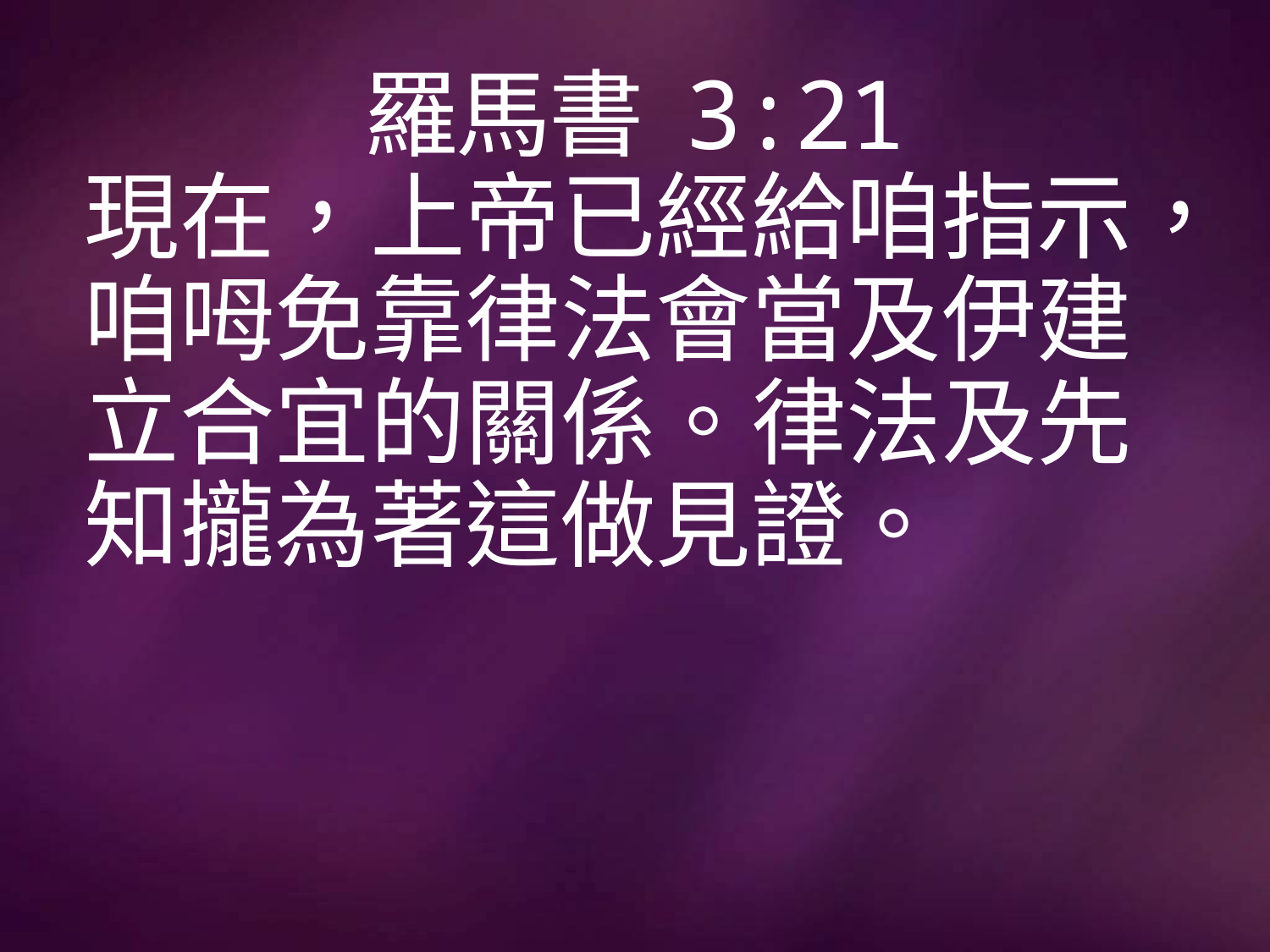

# 羅馬書 3:21
現在，上帝已經給咱指示，咱呣免靠律法會當及伊建立合宜的關係。律法及先知攏為著這做見證。